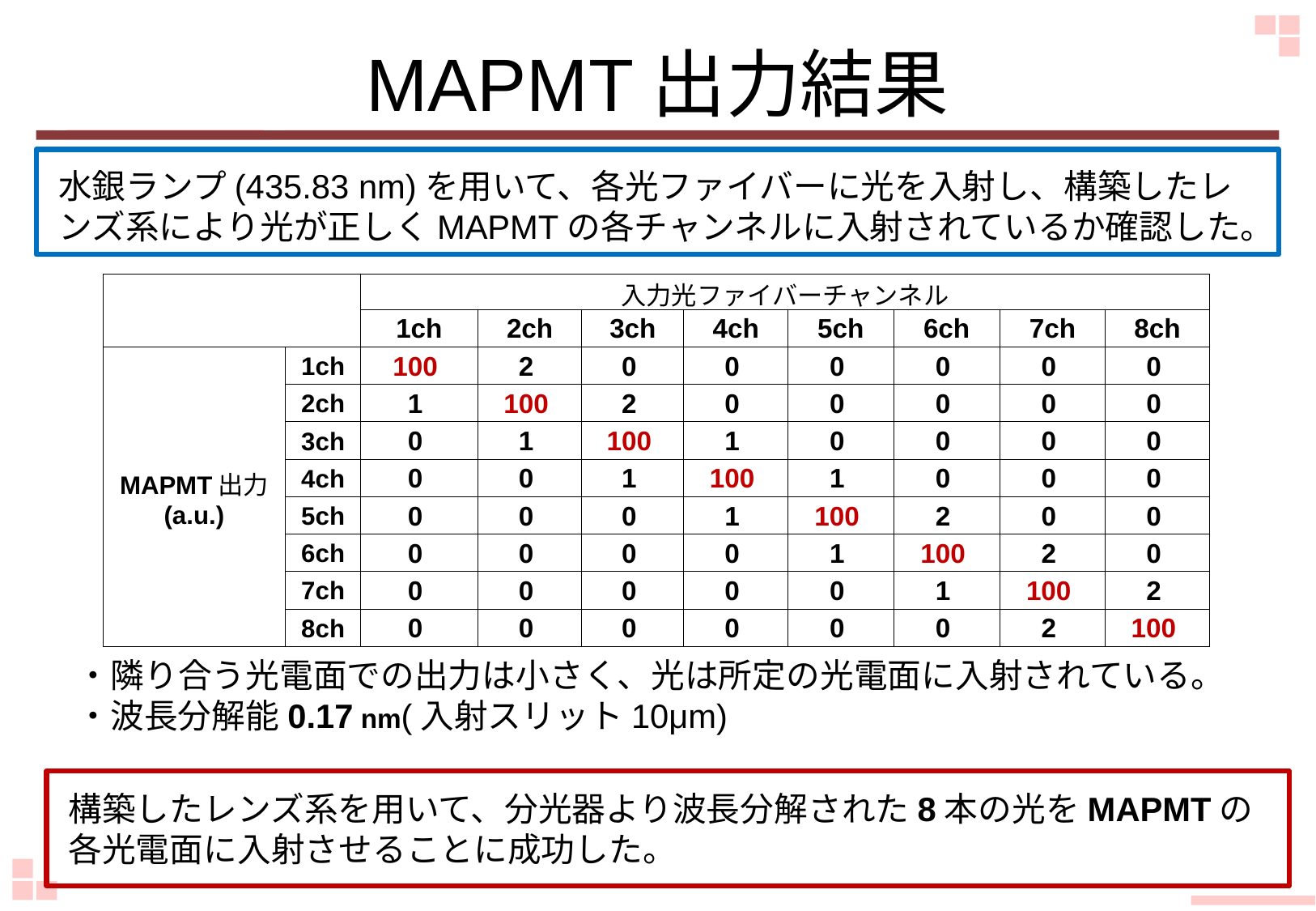

# MAPMT出力結果

水銀ランプ(435.83 nm)を用いて、各光ファイバーに光を入射し、構築したレンズ系により光が正しくMAPMTの各チャンネルに入射されているか確認した。
|  |  | 入力光ファイバーチャンネル |  |  |  |  |  |  |  |
| --- | --- | --- | --- | --- | --- | --- | --- | --- | --- |
|  |  | 1ch | 2ch | 3ch | 4ch | 5ch | 6ch | 7ch | 8ch |
| MAPMT出力 (a.u.) | 1ch | 100 | 2 | 0 | 0 | 0 | 0 | 0 | 0 |
|  | 2ch | 1 | 100 | 2 | 0 | 0 | 0 | 0 | 0 |
|  | 3ch | 0 | 1 | 100 | 1 | 0 | 0 | 0 | 0 |
|  | 4ch | 0 | 0 | 1 | 100 | 1 | 0 | 0 | 0 |
|  | 5ch | 0 | 0 | 0 | 1 | 100 | 2 | 0 | 0 |
|  | 6ch | 0 | 0 | 0 | 0 | 1 | 100 | 2 | 0 |
|  | 7ch | 0 | 0 | 0 | 0 | 0 | 1 | 100 | 2 |
|  | 8ch | 0 | 0 | 0 | 0 | 0 | 0 | 2 | 100 |
・隣り合う光電面での出力は小さく、光は所定の光電面に入射されている。
・波長分解能0.17 nm(入射スリット10μm)

構築したレンズ系を用いて、分光器より波長分解された8本の光をMAPMTの各光電面に入射させることに成功した。